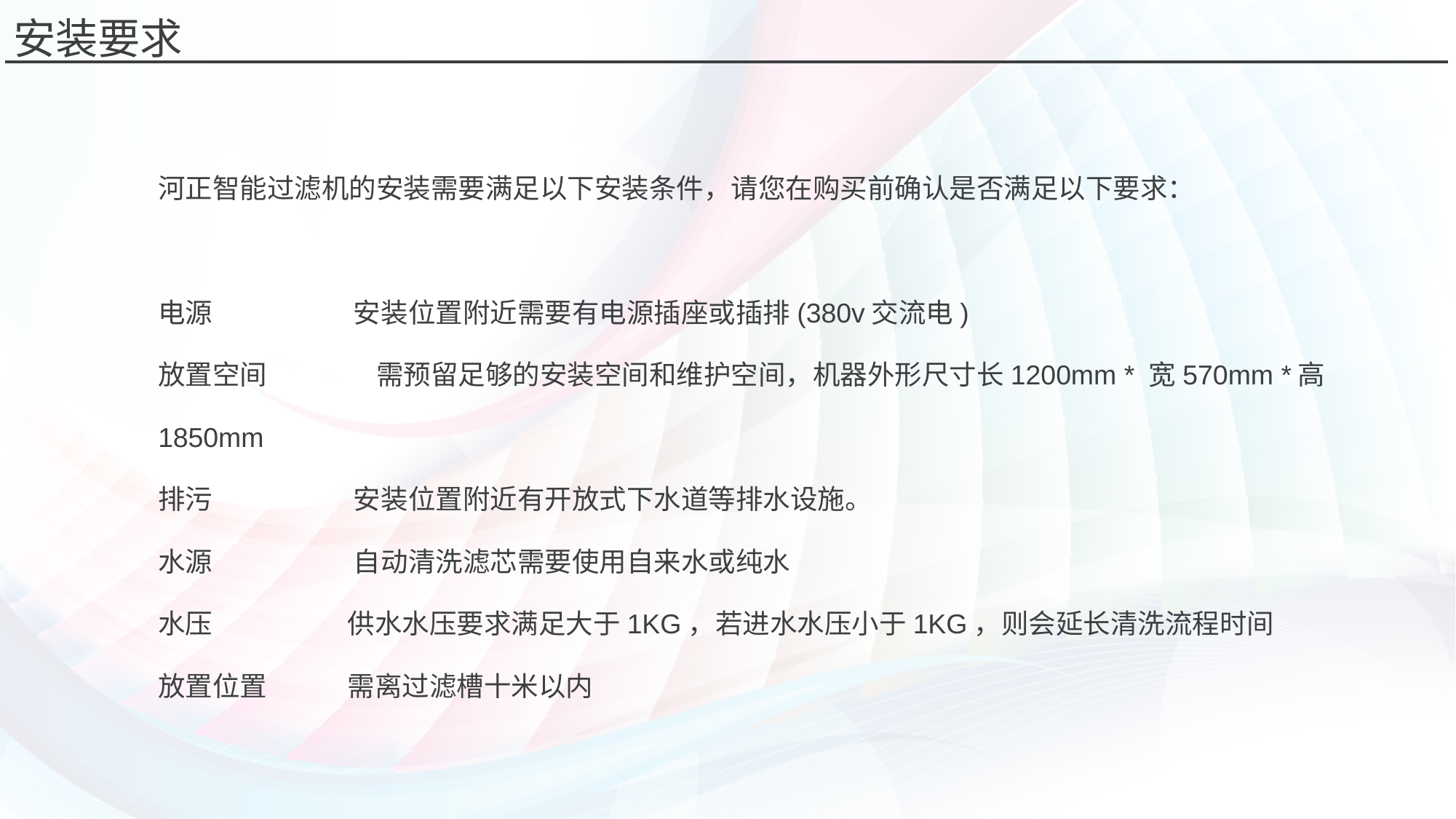

安装要求
河正智能过滤机的安装需要满足以下安装条件，请您在购买前确认是否满足以下要求：

电源 	              安装位置附近需要有电源插座或插排(380v交流电)
放置空间 	需预留足够的安装空间和维护空间，机器外形尺寸长1200mm * 宽570mm *高1850mm
排污 	              安装位置附近有开放式下水道等排水设施。
水源 	              自动清洗滤芯需要使用自来水或纯水
水压 	             供水水压要求满足大于1KG，若进水水压小于1KG，则会延长清洗流程时间
放置位置             需离过滤槽十米以内